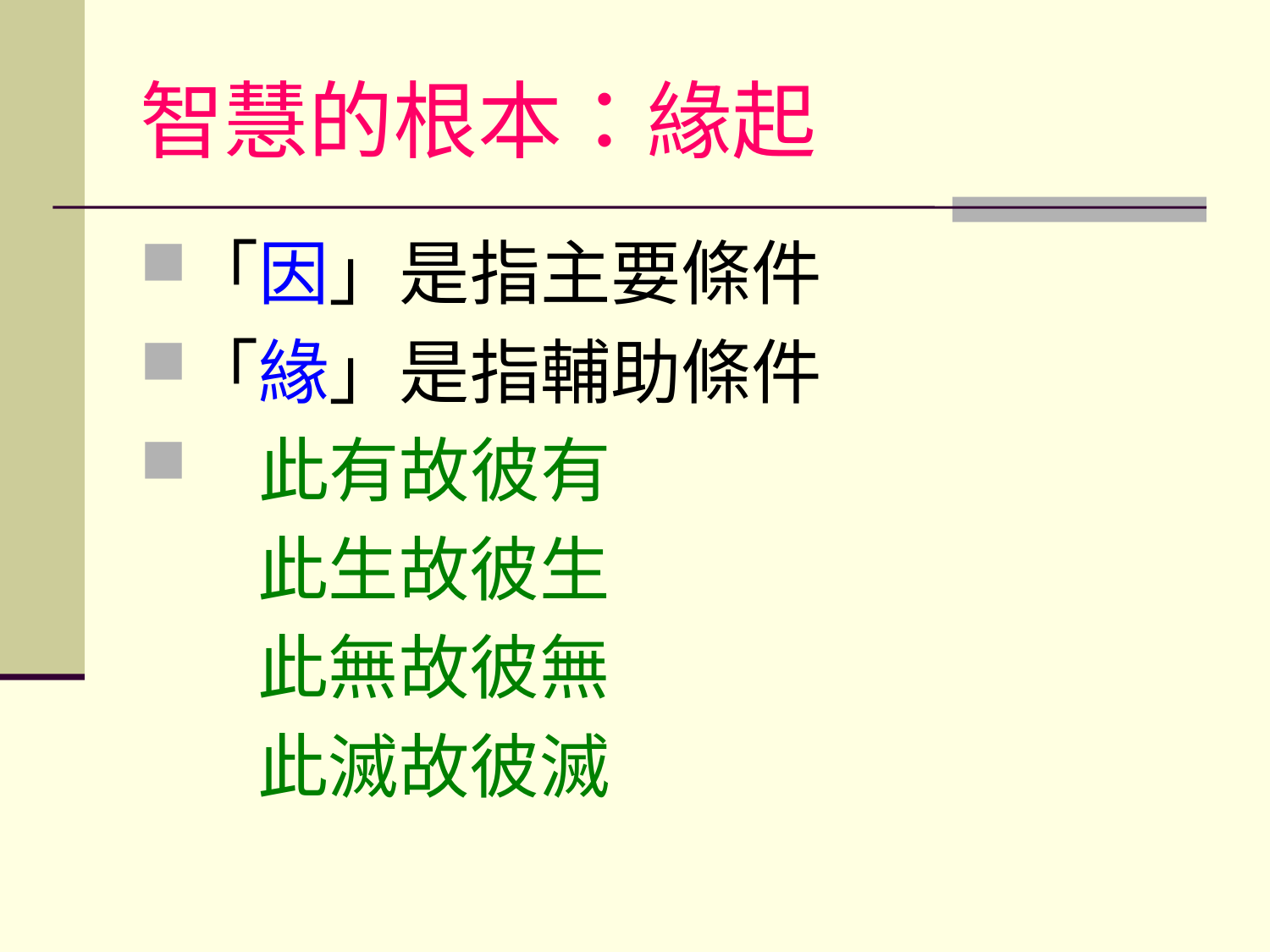

# 智慧的根本：緣起
「因」是指主要條件
「緣」是指輔助條件
　此有故彼有
	　此生故彼生
	　此無故彼無
	　此滅故彼滅